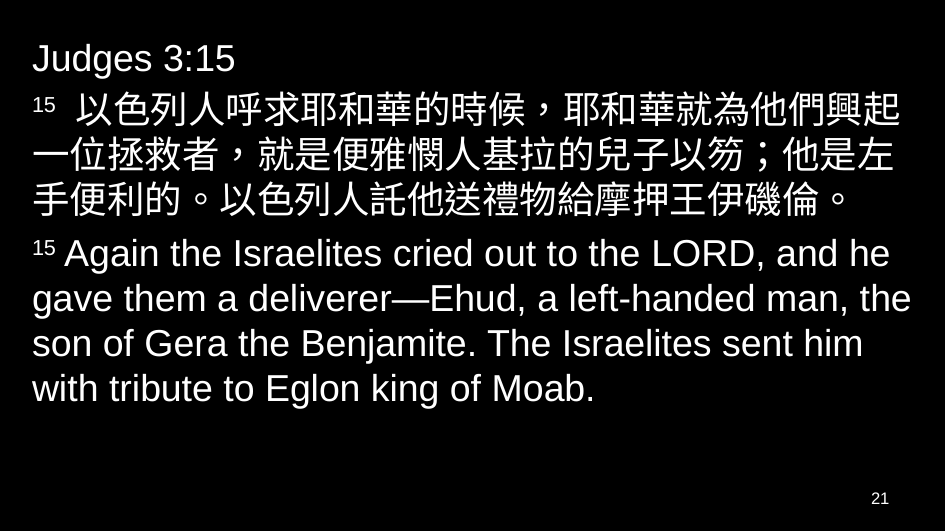

Judges 3:15
15 以色列人呼求耶和華的時候，耶和華就為他們興起一位拯救者，就是便雅憫人基拉的兒子以笏；他是左手便利的。以色列人託他送禮物給摩押王伊磯倫。
15 Again the Israelites cried out to the Lord, and he gave them a deliverer—Ehud, a left-handed man, the son of Gera the Benjamite. The Israelites sent him with tribute to Eglon king of Moab.

21